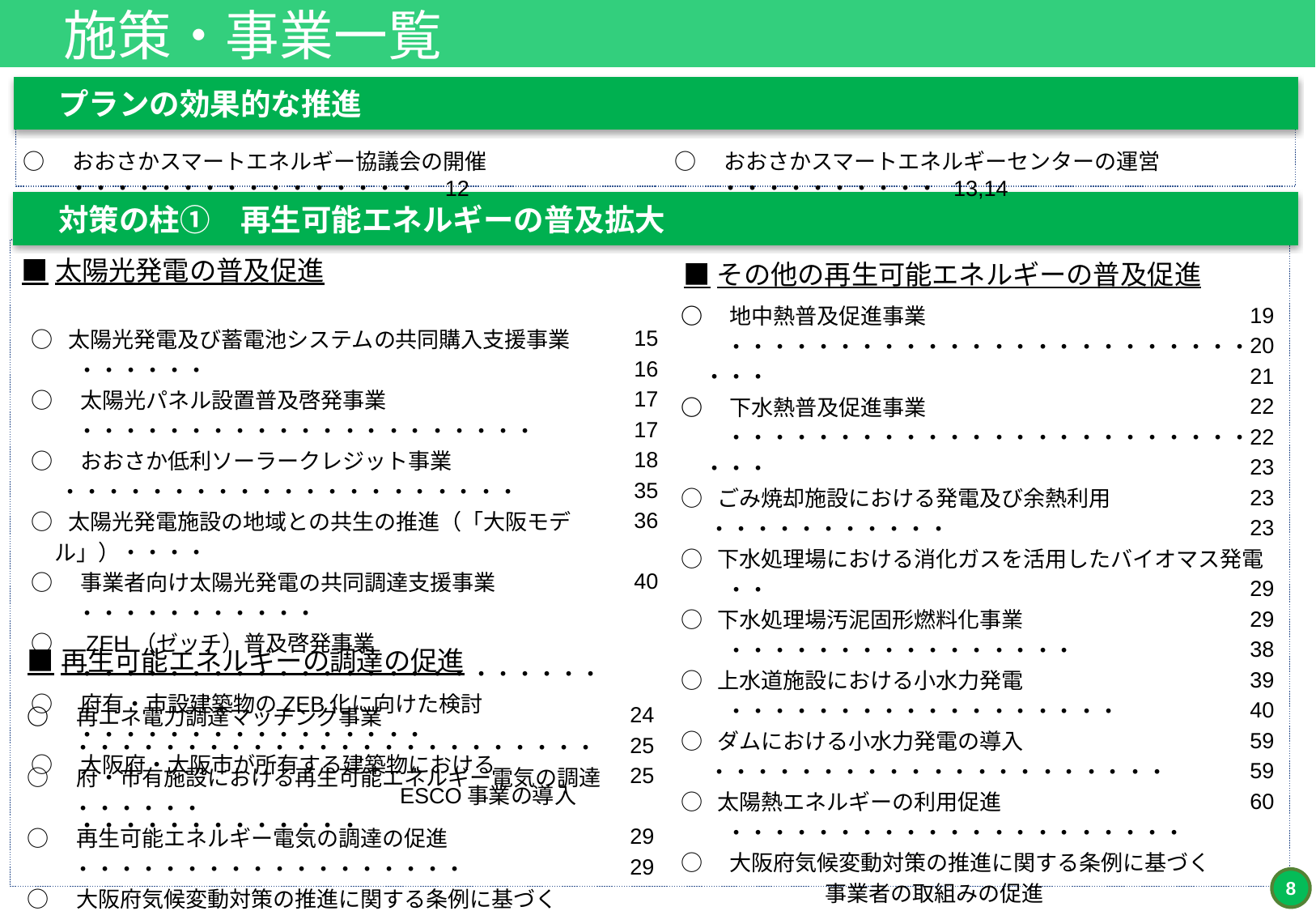

施策・事業一覧
　プランの効果的な推進

○　おおさかスマートエネルギーセンターの運営　　・・・・・・・・・・  13,14
○　おおさかスマートエネルギー協議会の開催　　・・・・・・・・・・・・・・・・　12
　対策の柱①　再生可能エネルギーの普及拡大

■太陽光発電の普及促進
■その他の再生可能エネルギーの普及促進
19
20
21
22
22
23
23
23

29
29
38
39
40
59
59
60
○　地中熱普及促進事業　　・・・・・・・・・・・・・・・・・・・・・・・・・・・
○　下水熱普及促進事業　　・・・・・・・・・・・・・・・・・・・・・・・・・・・
○  ごみ焼却施設における発電及び余熱利用    ・・・・・・・・・・・
○  下水処理場における消化ガスを活用したバイオマス発電　・・
○  下水処理場汚泥固形燃料化事業　　・・・・・・・・・・・・・・・・
○  上水道施設における小水力発電　　・・・・・・・・・・・・・・・・・・
○  ダムにおける小水力発電の導入  ・・・・・・・・・・・・・・・・・・・・・
○  太陽熱エネルギーの利用促進　　・・・・・・・・・・・・・・・・・・・・・
○　大阪府気候変動対策の推進に関する条例に基づく
		事業者の取組みの促進　　・・・・・・・・・・・・・・・・・・
○　小売電気事業者による報告制度　　・・・・・・・・・・・・・・・・・・
○　建築物の環境配慮制度　・・・・・・・・・・・・・・・・・・・・・・・・・・
○　建築物環境配慮制度推進事業　・・・・・・・・・・・・・・・・・・・・
○　大阪府・大阪市が所有する建築物におけるESCO事業の導入　・・
○　クレジットを活用した事業者による脱炭素経営促進事業　・・・・・・
○　サプライチェーン全体のCO2排出量見える化モデル事業　・・・・・・・
○  人工光合成を用いた新エネルギー創出の推進　　・・・・・・・・
15
16
17
17
18
35
36

40
○  太陽光発電及び蓄電池システムの共同購入支援事業　・・・・・・
○　太陽光パネル設置普及啓発事業　　・・・・・・・・・・・・・・・・・・・・・
○　おおさか低利ソーラークレジット事業　 ・・・・・・・・・・・・・・・・・・・・・
○  太陽光発電施設の地域との共生の推進（「大阪モデル」）・・・・
○　事業者向け太陽光発電の共同調達支援事業　　・・・・・・・・・・・
○　ZEH（ゼッチ）普及啓発事業　　・・・・・・・・・・・・・・・・・・・・・・・・
○　府有・市設建築物のZEB化に向けた検討　・・・・・・・・・・・・・・・・
○　大阪府・大阪市が所有する建築物における		　　　　　　　　　　ESCO事業の導入　・・・・・・・・・・・・・
■再生可能エネルギーの調達の促進
24
25
25

29
29
○　再エネ電力調達マッチング事業　　・・・・・・・・・・・・・・・・・・・・・・・・
○　府・市有施設における再生可能エネルギー電気の調達　・・・・・・
○　再生可能エネルギー電気の調達の促進　・・・・・・・・・・・・・・・・・・
○　大阪府気候変動対策の推進に関する条例に基づく
                                         事業者の取組みの促進　・・・・・・
○　小売電気事業者による報告制度　・・・・・・・・・・・・・・・・・・・・・・・
8